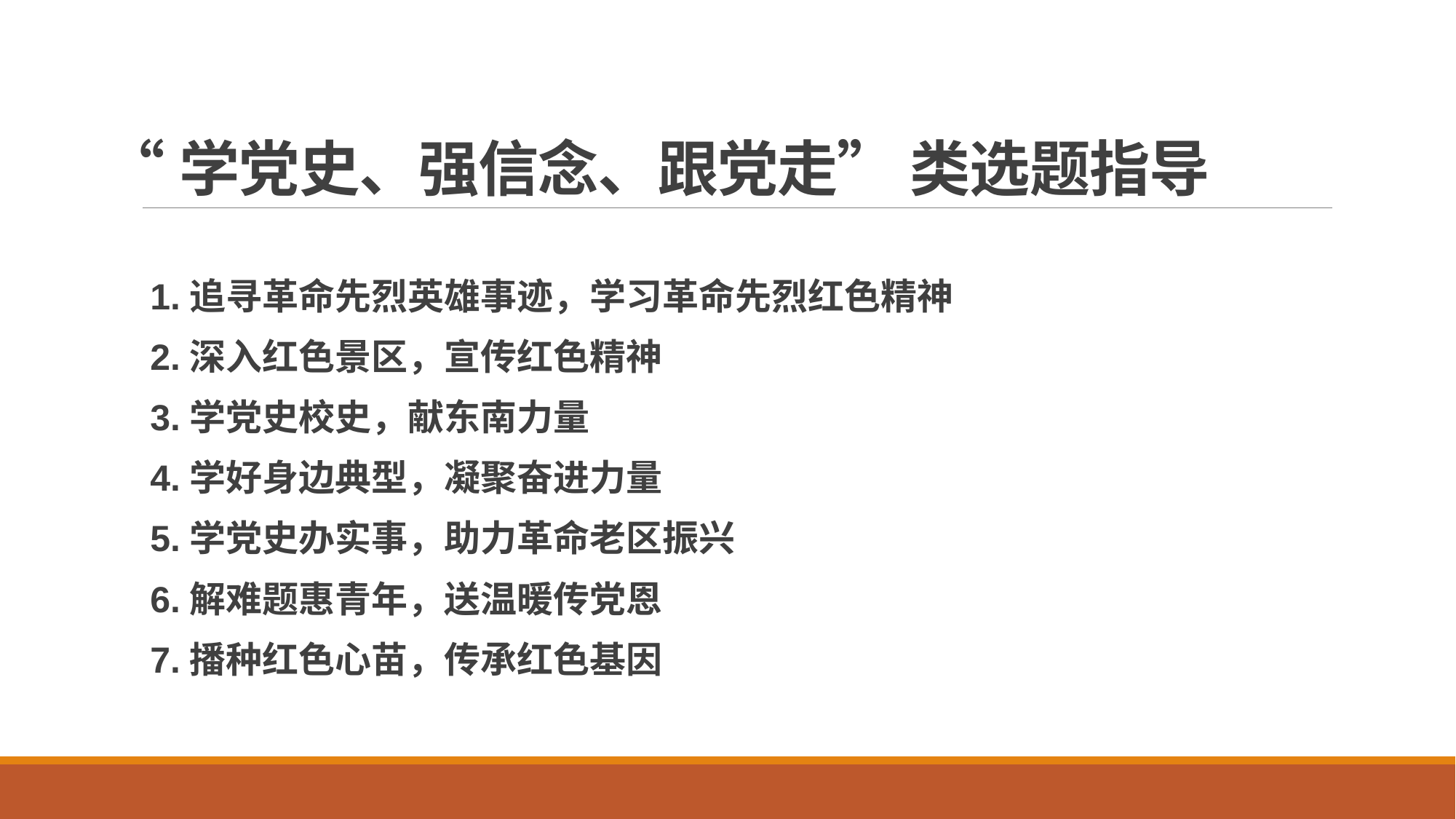

# “学党史、强信念、跟党走” 类选题指导
1.追寻革命先烈英雄事迹，学习革命先烈红色精神
2.深入红色景区，宣传红色精神
3.学党史校史，献东南力量
4.学好身边典型，凝聚奋进力量
5.学党史办实事，助力革命老区振兴
6.解难题惠青年，送温暖传党恩
7.播种红色心苗，传承红色基因